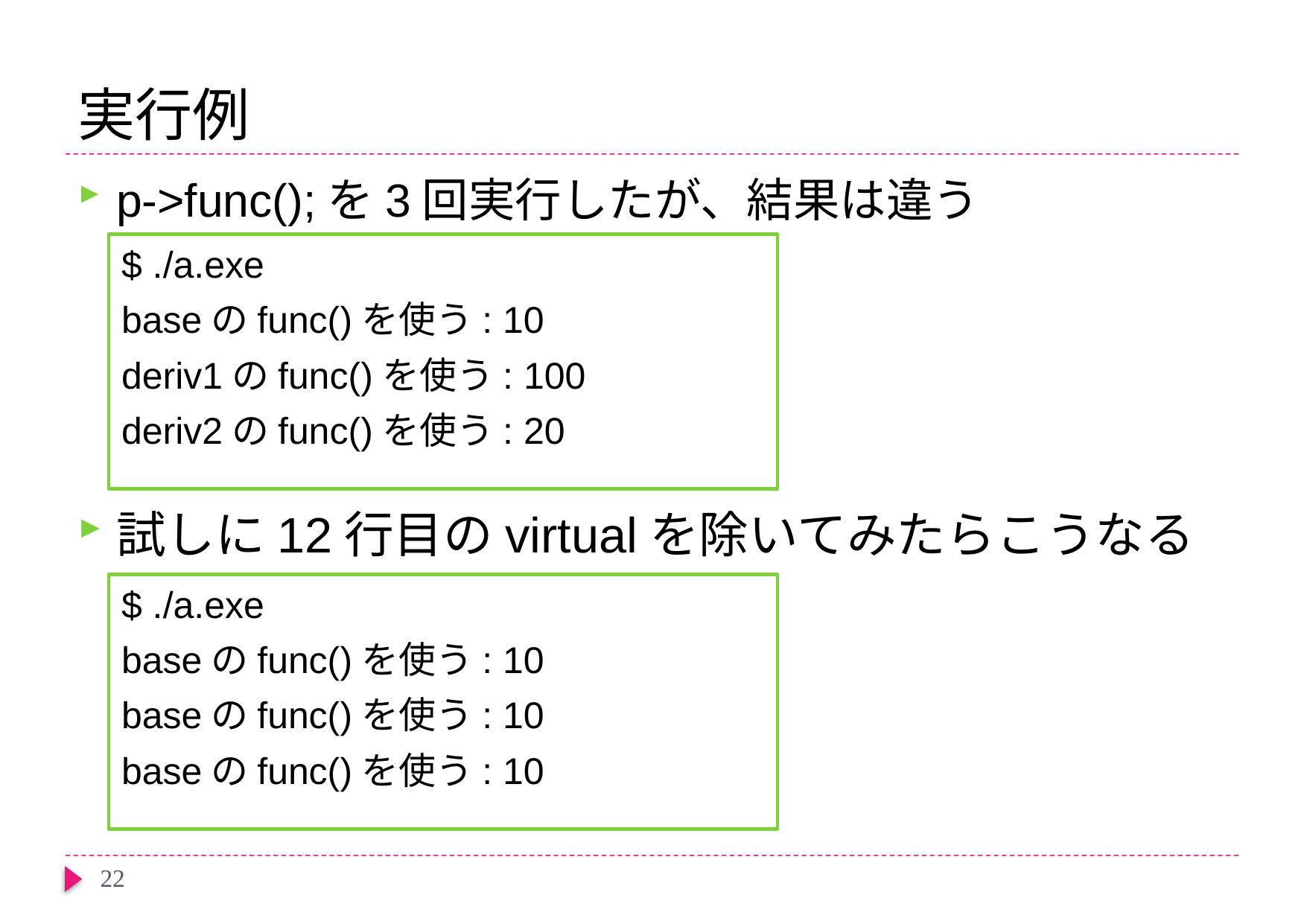

# 実行例
p->func();を3回実行したが、結果は違う

試しに12行目のvirtualを除いてみたらこうなる

$ ./a.exe
baseのfunc()を使う: 10
deriv1のfunc()を使う: 100
deriv2のfunc()を使う: 20
$ ./a.exe
baseのfunc()を使う: 10
baseのfunc()を使う: 10
baseのfunc()を使う: 10
22